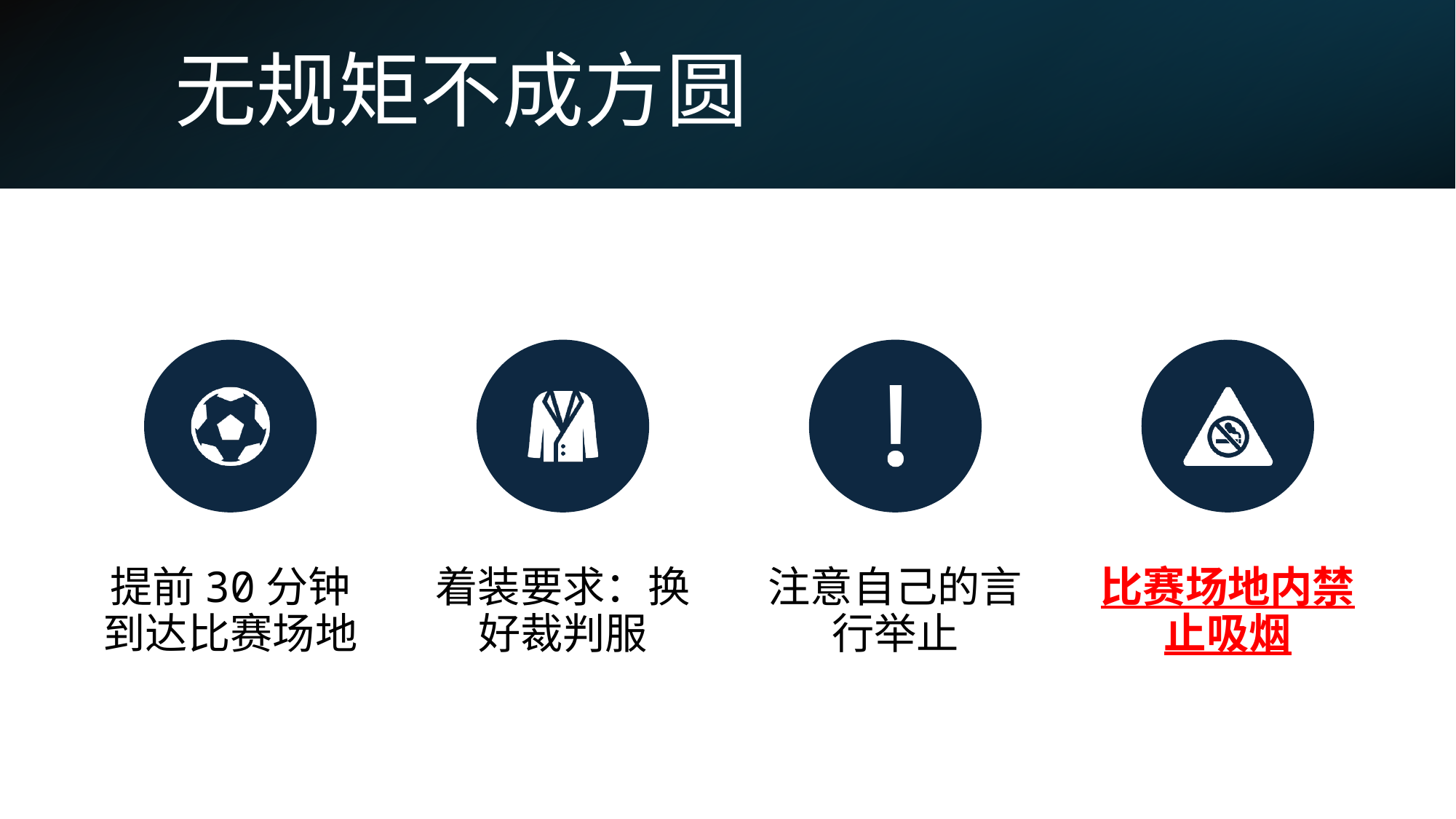

# 无规矩不成方圆
提前30分钟到达比赛场地
着装要求：换好裁判服
注意自己的言行举止
比赛场地内禁止吸烟